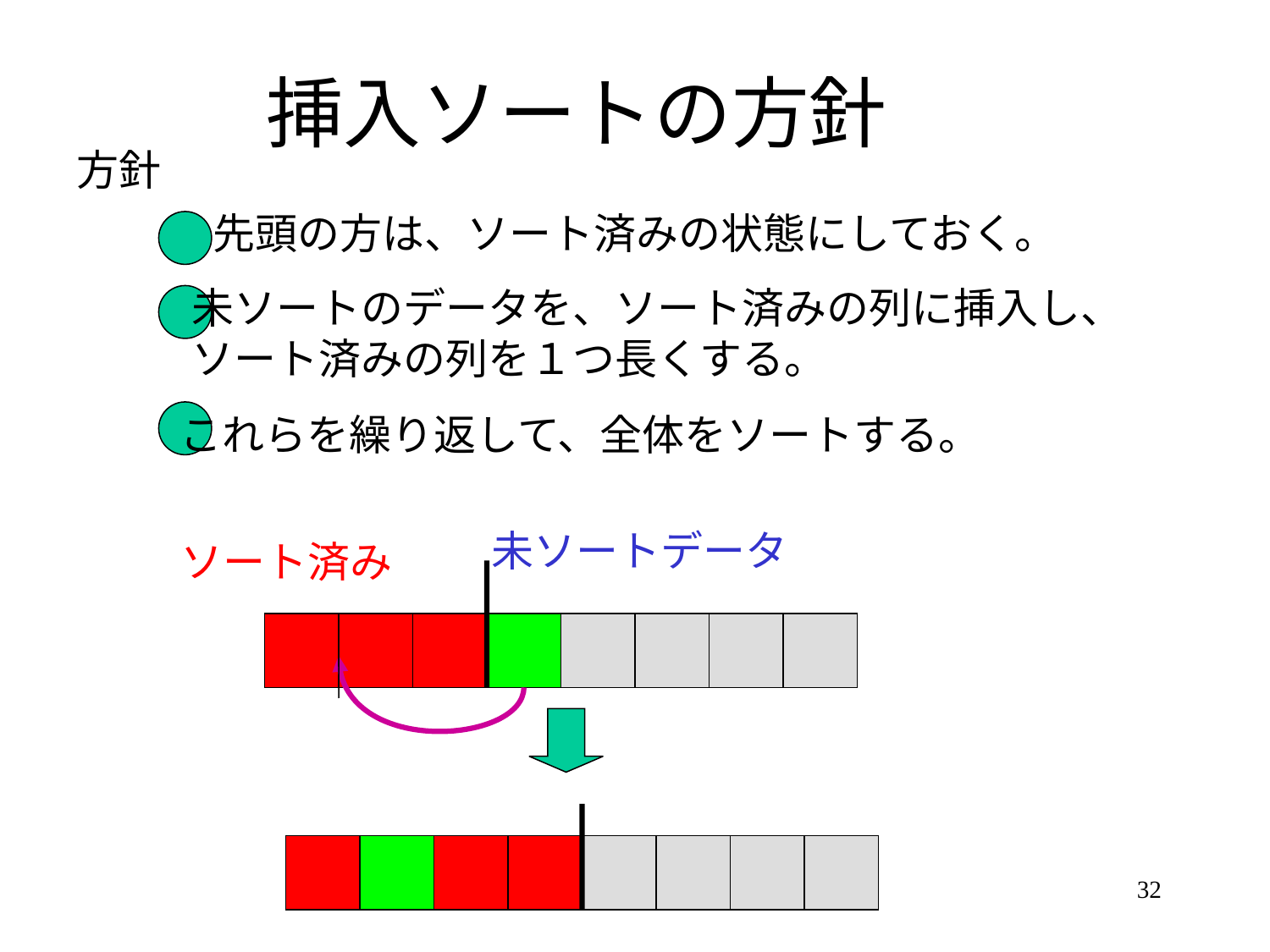

# 挿入ソートの方針
方針
先頭の方は、ソート済みの状態にしておく。

未ソートのデータを、ソート済みの列に挿入し、
ソート済みの列を１つ長くする。

これらを繰り返して、全体をソートする。
未ソートデータ
ソート済み

32